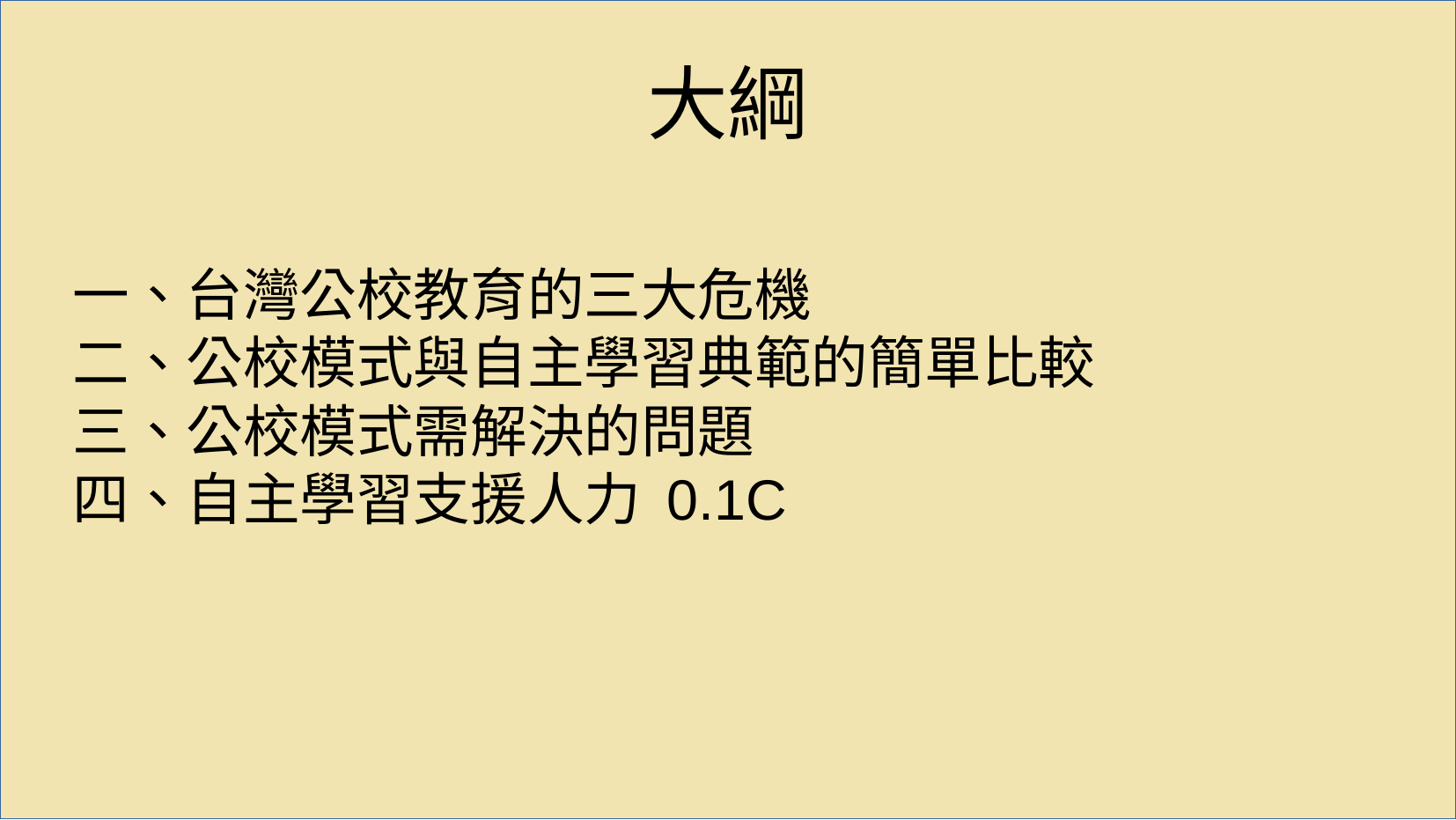

# 大綱
一、台灣公校教育的三大危機
二、公校模式與自主學習典範的簡單比較
三、公校模式需解決的問題
四、自主學習支援人力 0.1C